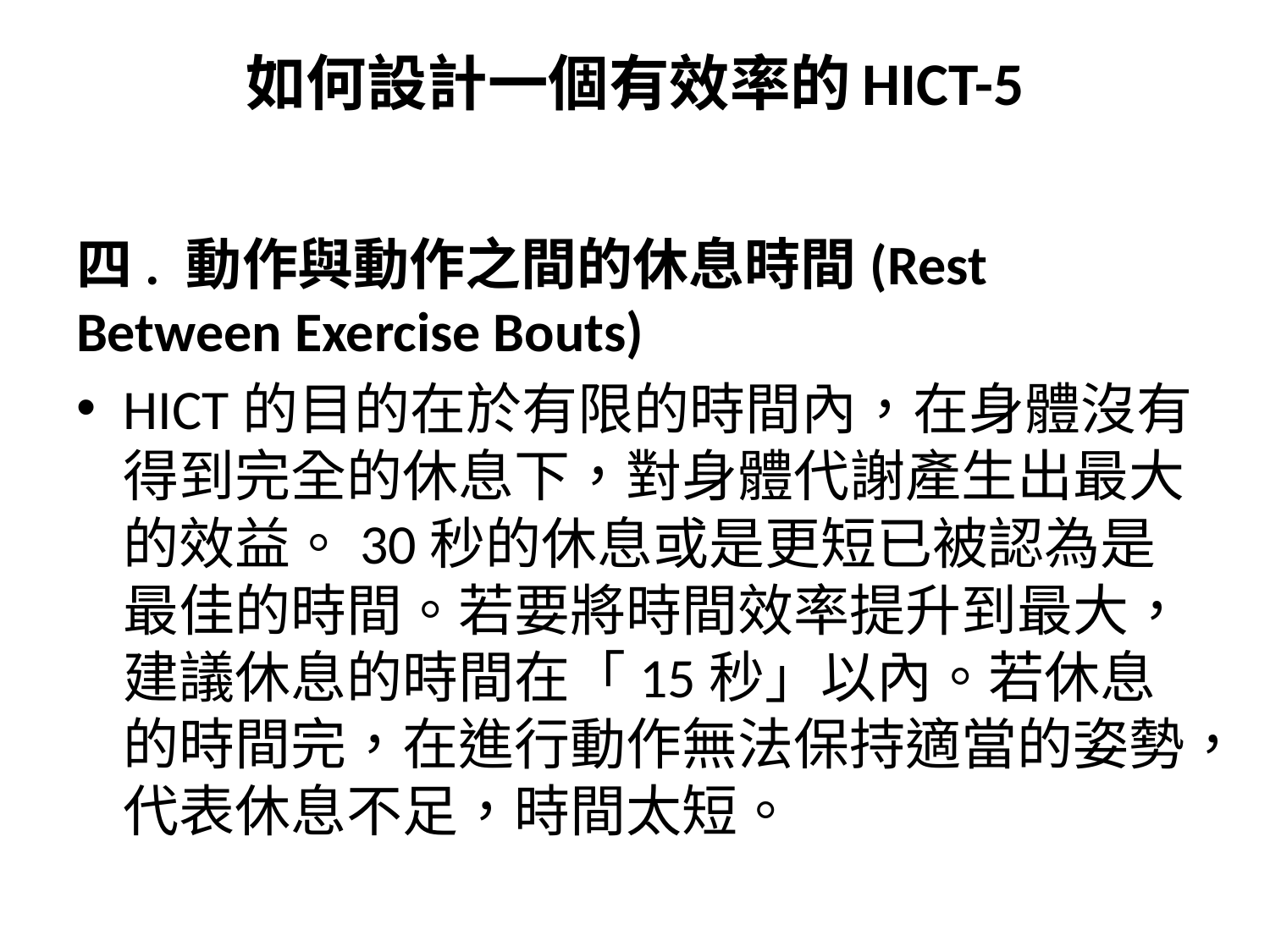

# 如何設計一個有效率的HICT-5
四. 動作與動作之間的休息時間(Rest Between Exercise Bouts)
HICT的目的在於有限的時間內，在身體沒有得到完全的休息下，對身體代謝產生出最大的效益。30秒的休息或是更短已被認為是最佳的時間。若要將時間效率提升到最大，建議休息的時間在「15秒」以內。若休息的時間完，在進行動作無法保持適當的姿勢，代表休息不足，時間太短。